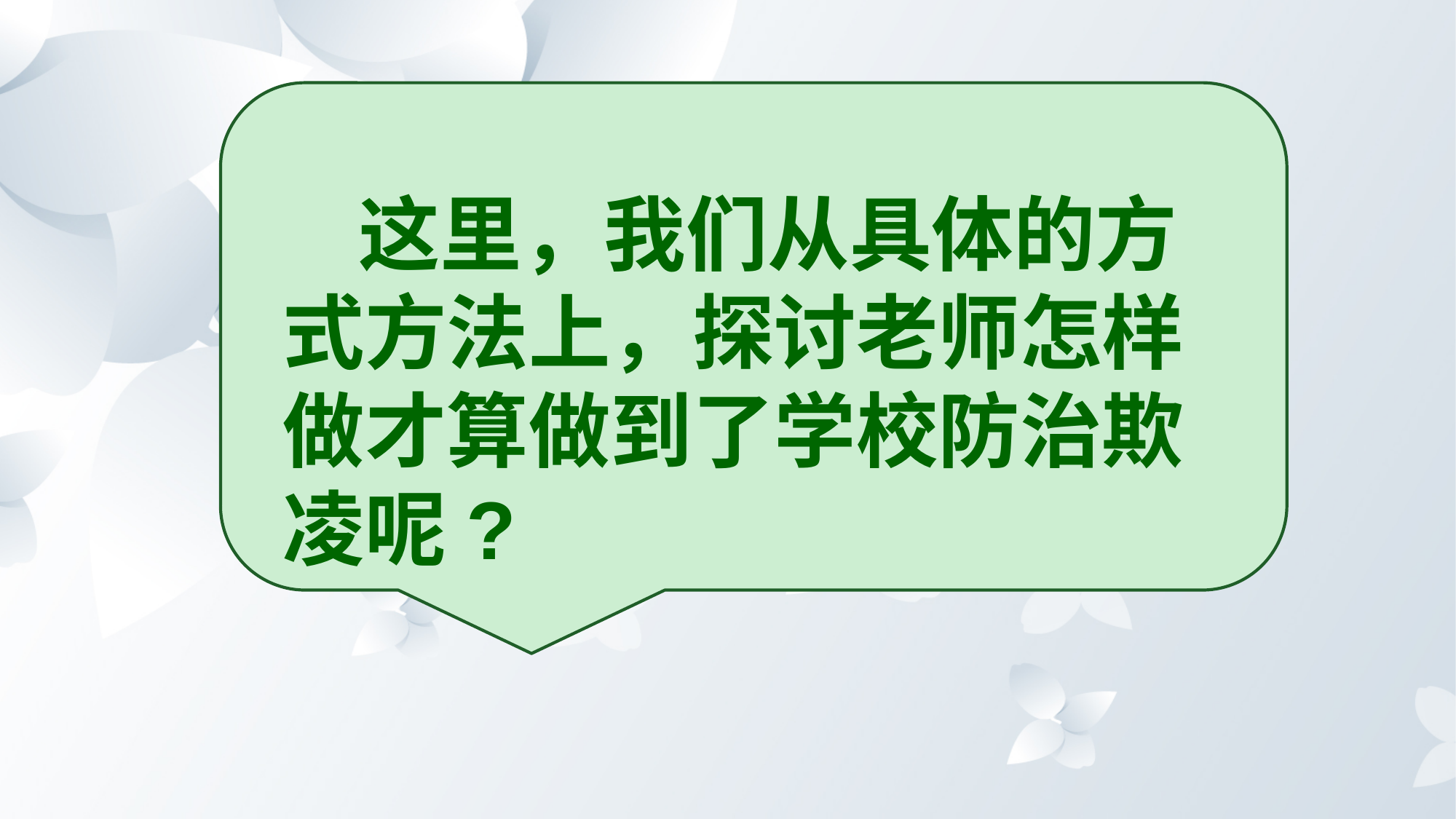

这里，我们从具体的方式方法上，探讨老师怎样做才算做到了学校防治欺凌呢?